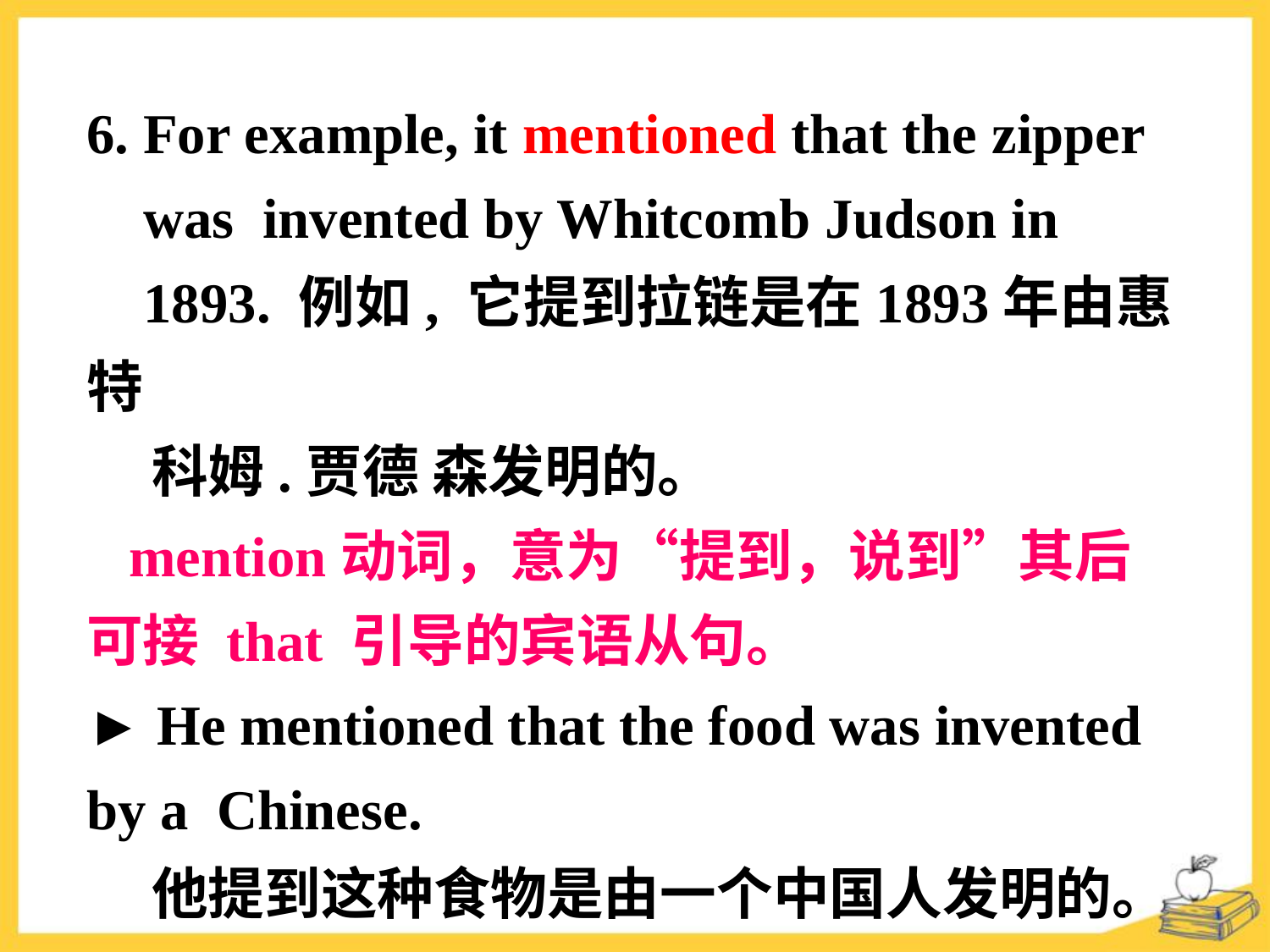

6. For example, it mentioned that the zipper
    was  invented by Whitcomb Judson in
    1893. 例如, 它提到拉链是在1893年由惠特
    科姆.贾德 森发明的。
   mention动词，意为“提到，说到”其后可接 that 引导的宾语从句。
► He mentioned that the food was invented by a  Chinese.
    他提到这种食物是由一个中国人发明的。